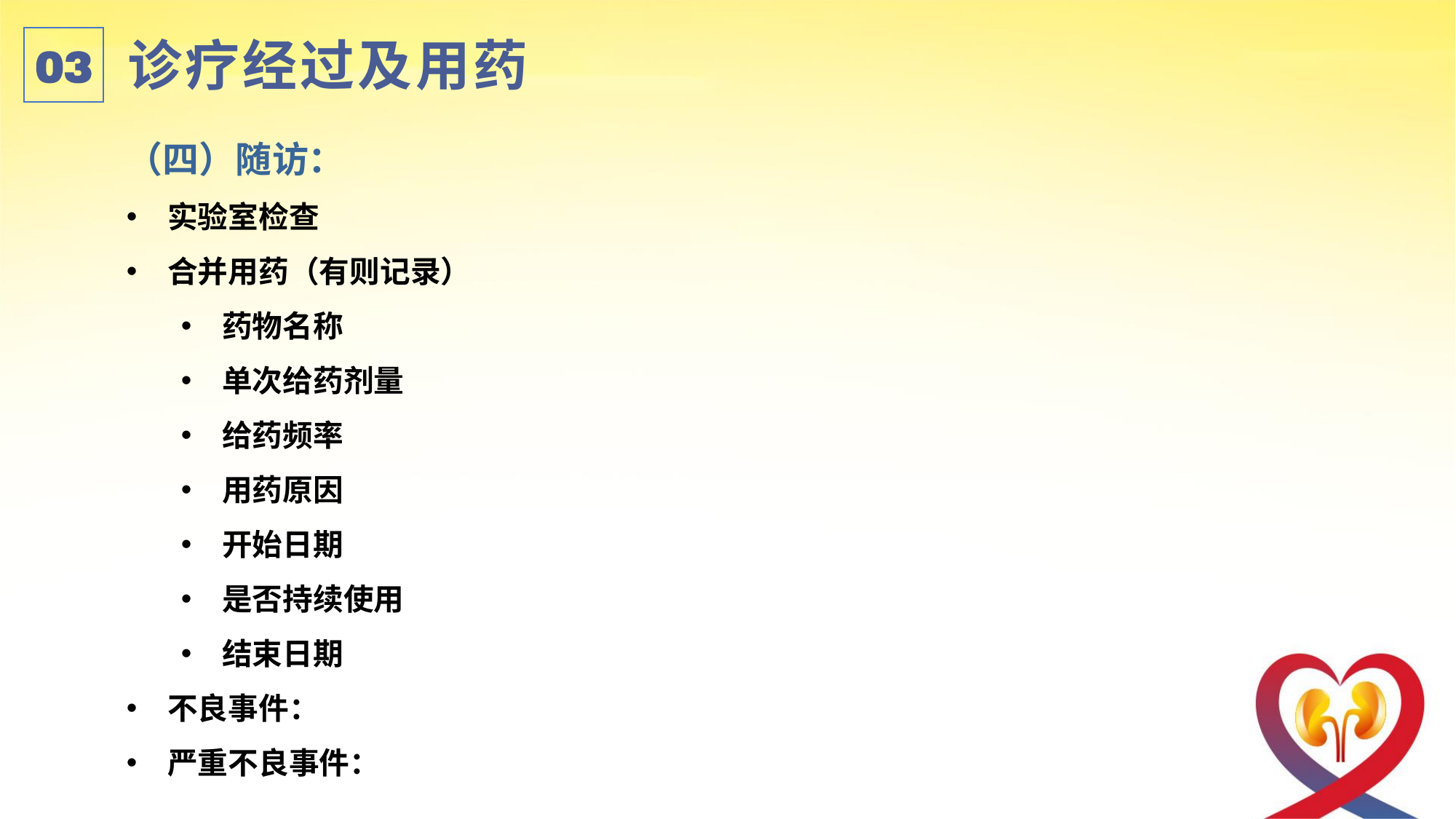

诊疗经过及用药
03
（四）随访：
实验室检查
合并用药（有则记录）
药物名称
单次给药剂量
给药频率
用药原因
开始日期
是否持续使用
结束日期
不良事件：
严重不良事件：